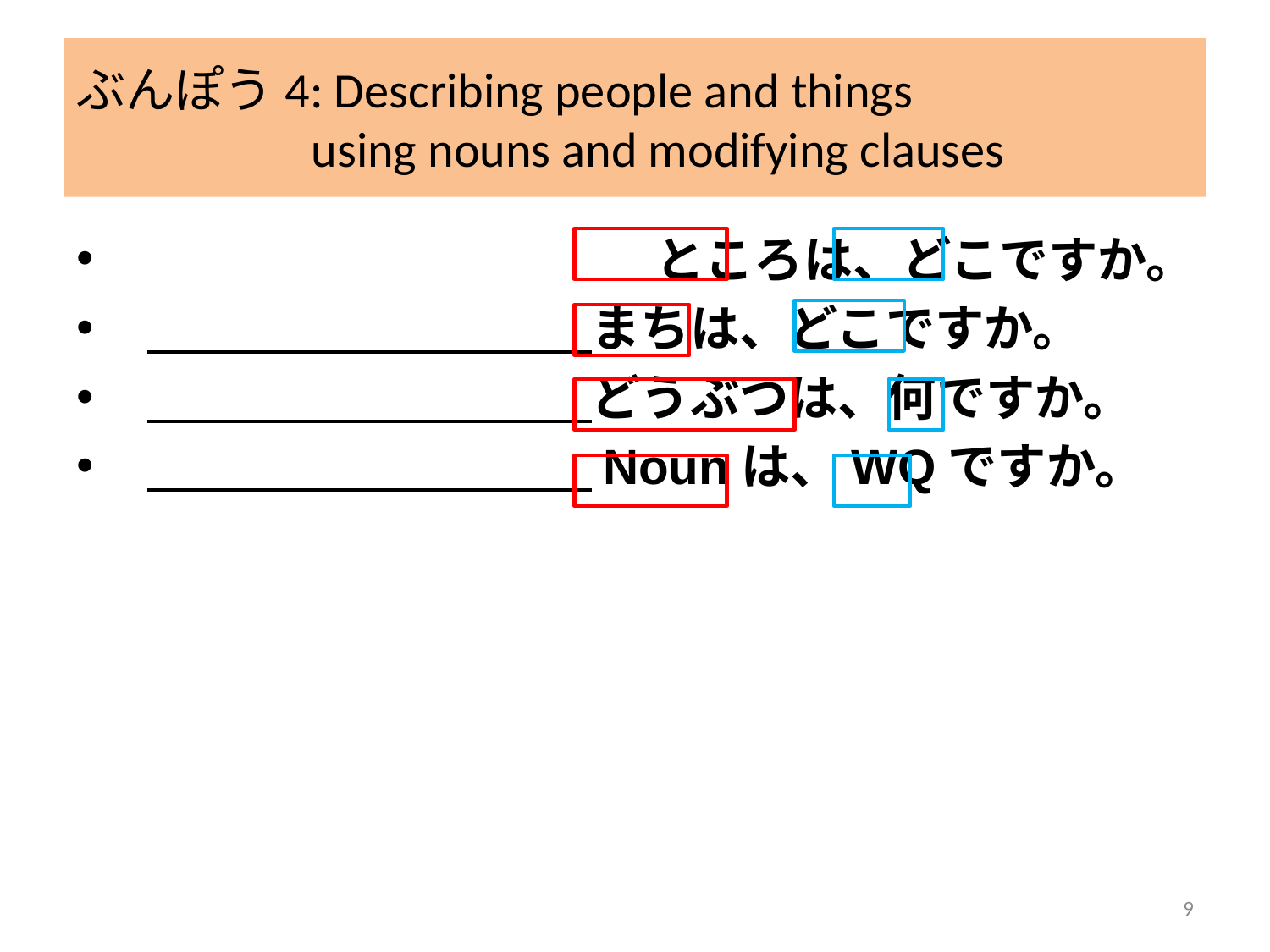

# ぶんぽう4: Describing people and things using nouns and modifying clauses
				ところは、どこですか。
　　　　　　　　　まちは、どこですか。
　　　　　　　　　どうぶつは、何ですか。
　　　　　　　　　Nounは、WQですか。

9